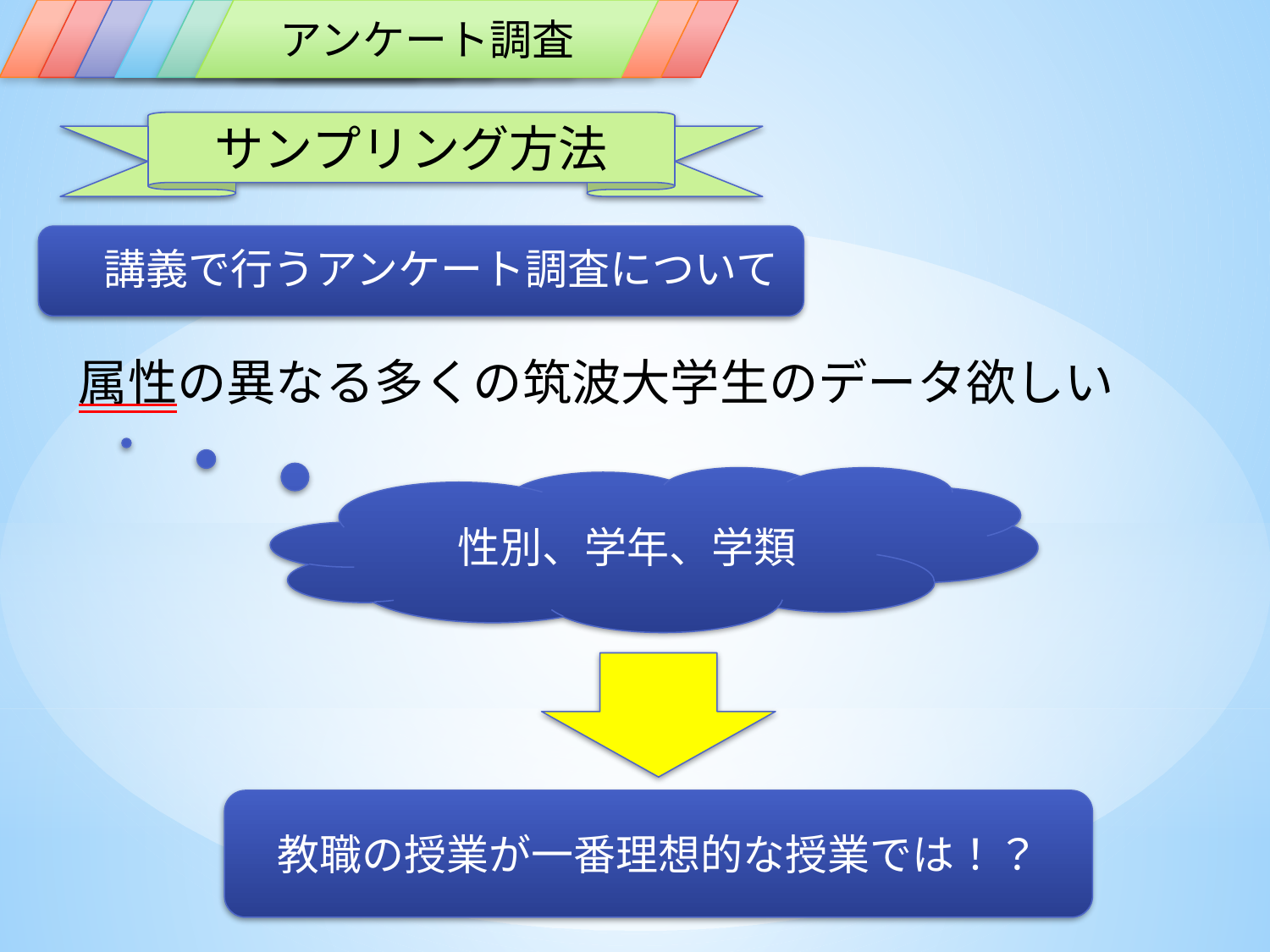

背景
問題提起
目標
現状
現地調査
アンケート調査
予備調査
参考文献
サンプリング方法

講義で行うアンケート調査について
属性の異なる多くの筑波大学生のデータ欲しい
性別、学年、学類

教職の授業が一番理想的な授業では！？